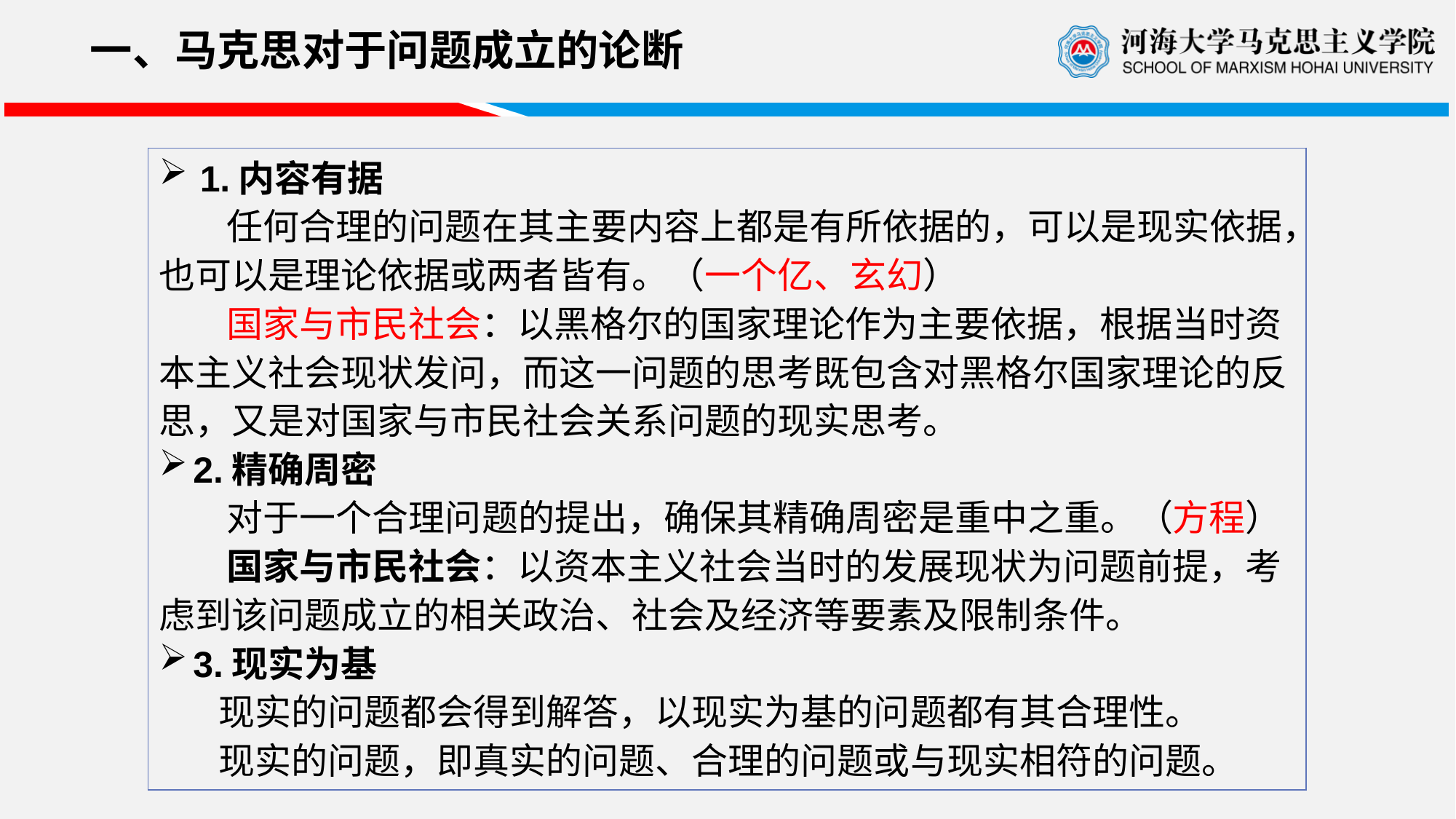

一、马克思对于问题成立的论断
| 1.内容有据 任何合理的问题在其主要内容上都是有所依据的，可以是现实依据，也可以是理论依据或两者皆有。（一个亿、玄幻） 国家与市民社会：以黑格尔的国家理论作为主要依据，根据当时资本主义社会现状发问，而这一问题的思考既包含对黑格尔国家理论的反思，又是对国家与市民社会关系问题的现实思考。 2.精确周密 对于一个合理问题的提出，确保其精确周密是重中之重。（方程） 国家与市民社会：以资本主义社会当时的发展现状为问题前提，考虑到该问题成立的相关政治、社会及经济等要素及限制条件。 3.现实为基 现实的问题都会得到解答，以现实为基的问题都有其合理性。 现实的问题，即真实的问题、合理的问题或与现实相符的问题。 |
| --- |